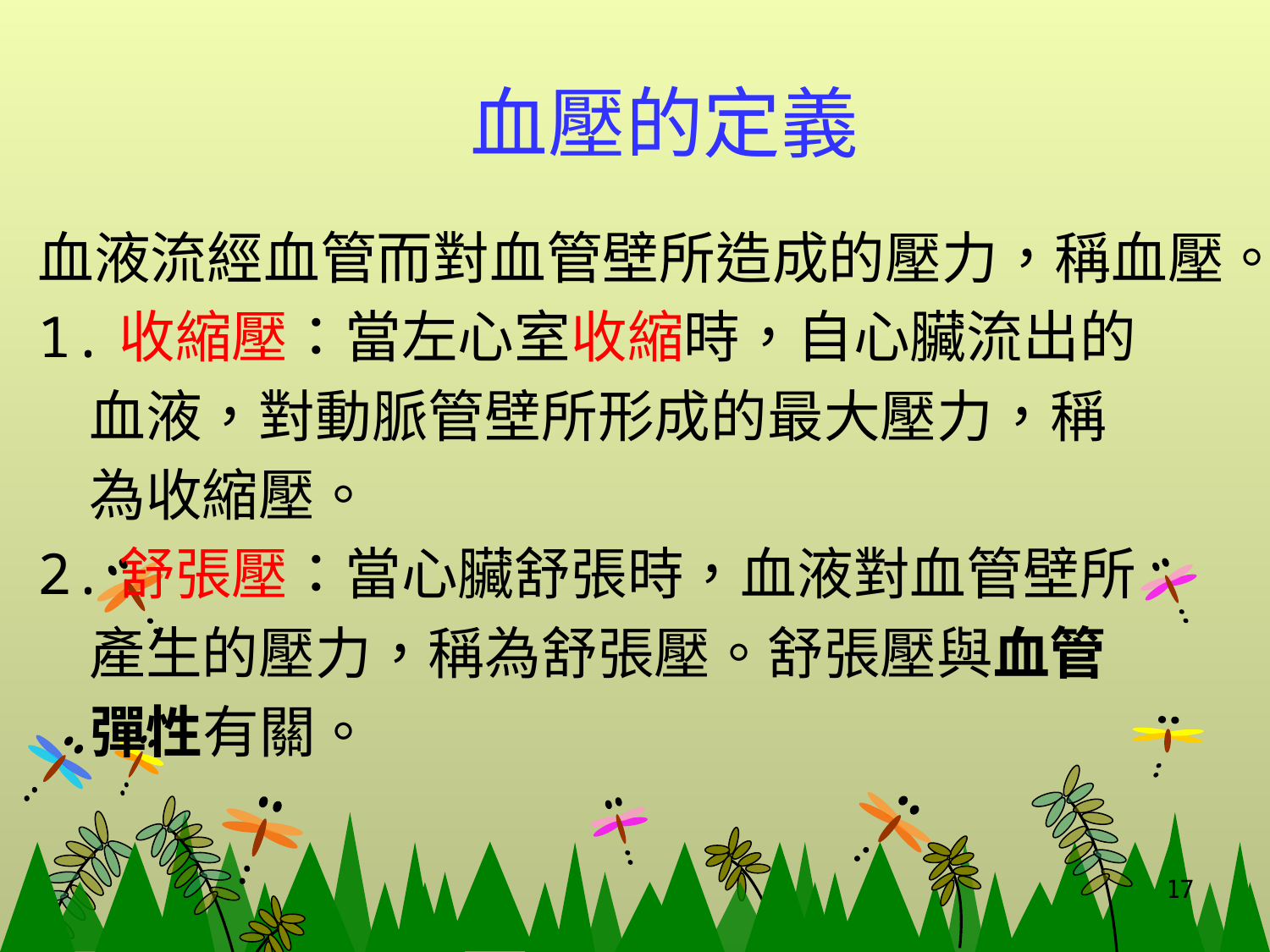

# 血壓的定義
血液流經血管而對血管壁所造成的壓力，稱血壓。
1.收縮壓：當左心室收縮時，自心臟流出的
   血液，對動脈管壁所形成的最大壓力，稱
   為收縮壓。
2.舒張壓：當心臟舒張時，血液對血管壁所
   產生的壓力，稱為舒張壓。舒張壓與血管
   彈性有關。
17